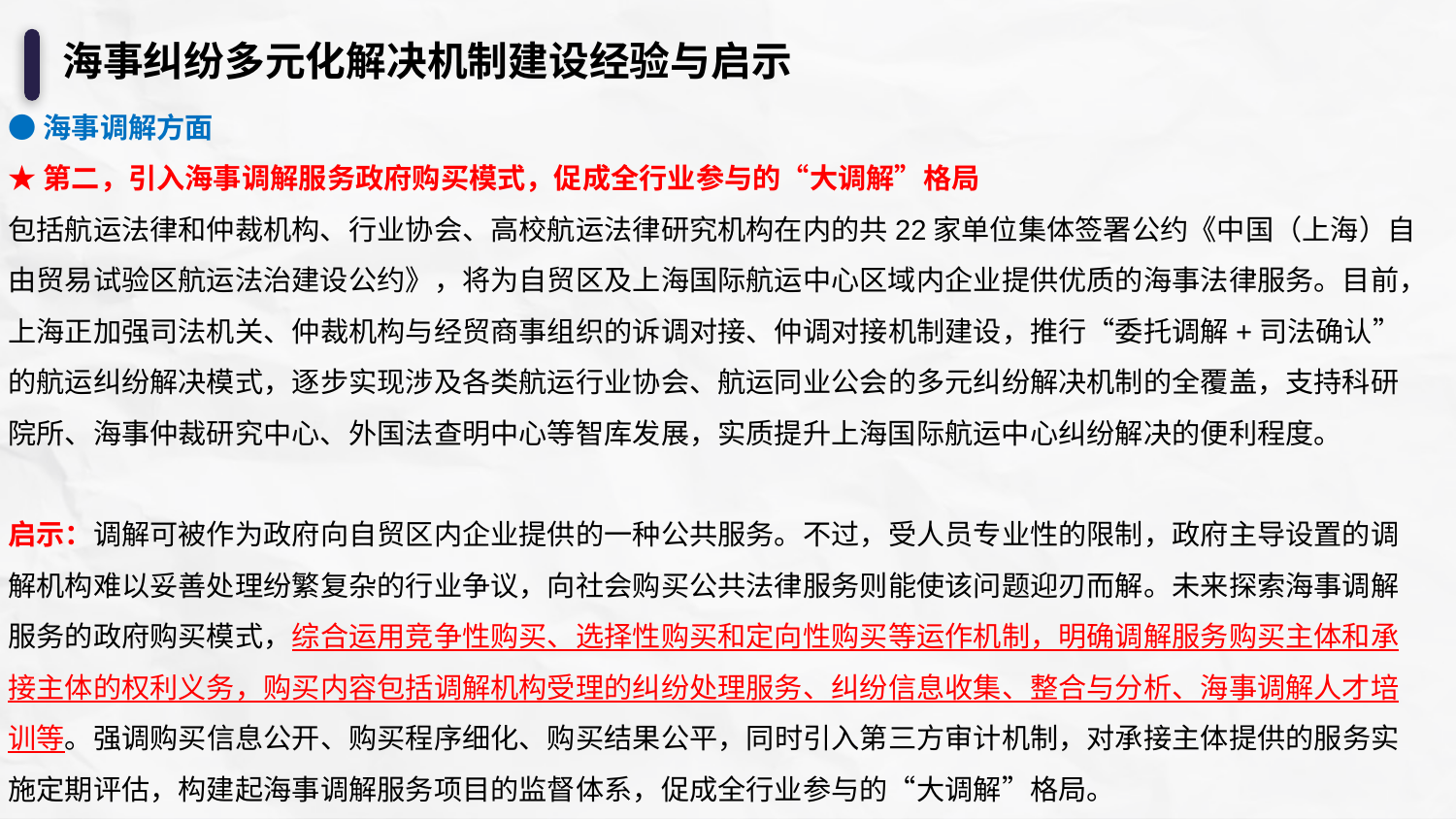

海事纠纷多元化解决机制建设经验与启示
●海事调解方面
★第二，引入海事调解服务政府购买模式，促成全行业参与的“大调解”格局
包括航运法律和仲裁机构、行业协会、高校航运法律研究机构在内的共22家单位集体签署公约《中国（上海）自由贸易试验区航运法治建设公约》，将为自贸区及上海国际航运中心区域内企业提供优质的海事法律服务。目前，上海正加强司法机关、仲裁机构与经贸商事组织的诉调对接、仲调对接机制建设，推行“委托调解+司法确认”的航运纠纷解决模式，逐步实现涉及各类航运行业协会、航运同业公会的多元纠纷解决机制的全覆盖，支持科研院所、海事仲裁研究中心、外国法查明中心等智库发展，实质提升上海国际航运中心纠纷解决的便利程度。

启示：调解可被作为政府向自贸区内企业提供的一种公共服务。不过，受人员专业性的限制，政府主导设置的调解机构难以妥善处理纷繁复杂的行业争议，向社会购买公共法律服务则能使该问题迎刃而解。未来探索海事调解服务的政府购买模式，综合运用竞争性购买、选择性购买和定向性购买等运作机制，明确调解服务购买主体和承接主体的权利义务，购买内容包括调解机构受理的纠纷处理服务、纠纷信息收集、整合与分析、海事调解人才培训等。强调购买信息公开、购买程序细化、购买结果公平，同时引入第三方审计机制，对承接主体提供的服务实施定期评估，构建起海事调解服务项目的监督体系，促成全行业参与的“大调解”格局。